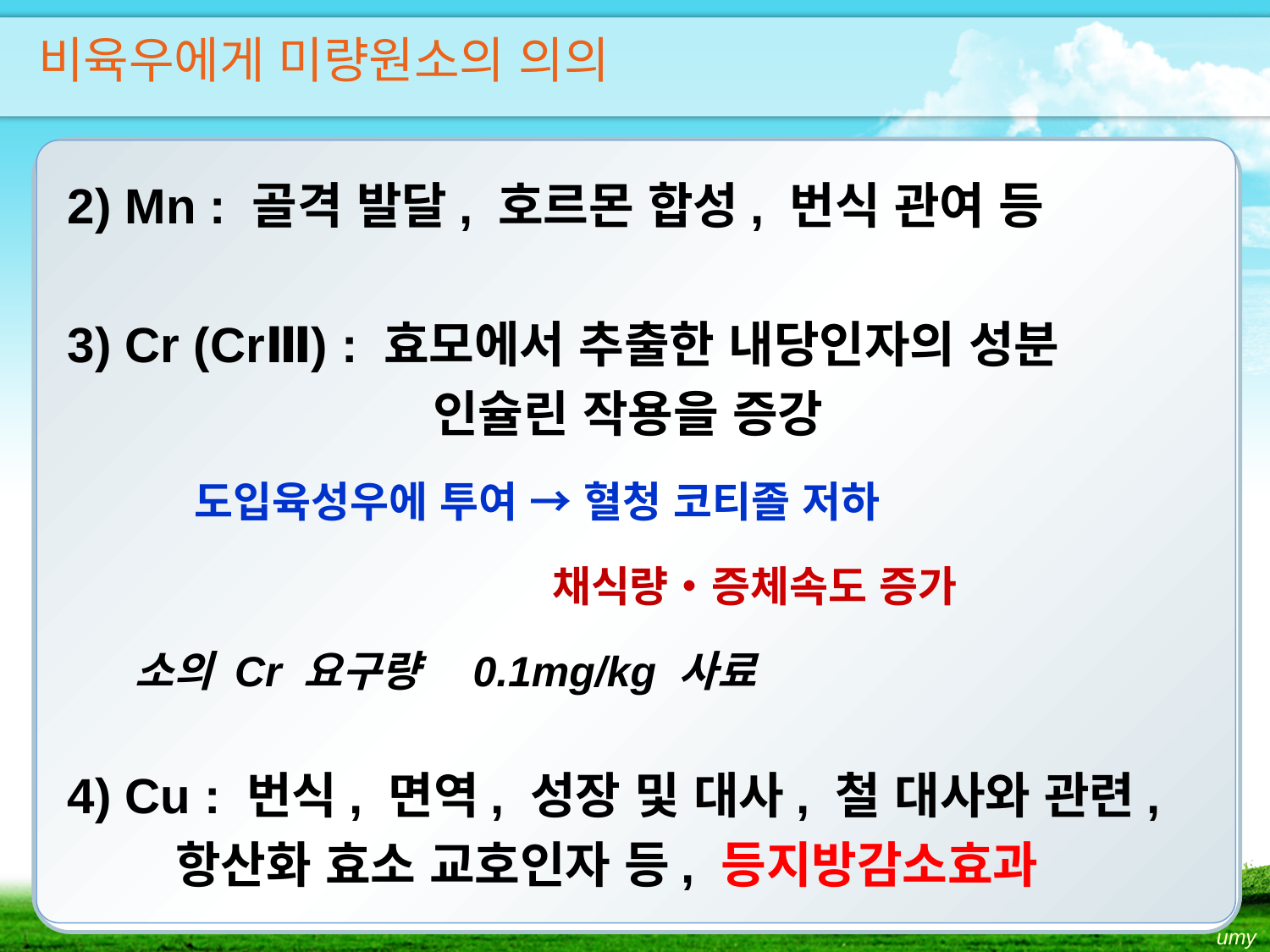

비육우에게 미량원소의 의의

2) Mn : 골격 발달, 호르몬 합성, 번식 관여 등

3) Cr (CrⅢ) : 효모에서 추출한 내당인자의 성분
　　　　               인슐린 작용을 증강
　　　도입육성우에 투여 → 혈청 코티졸 저하
　　　　　　　　　　  　채식량・증체속도 증가
      소의 Cr 요구량　0.1mg/kg 사료

4) Cu : 번식, 면역, 성장 및 대사, 철 대사와 관련,
       항산화 효소 교호인자 등, 등지방감소효과

umy